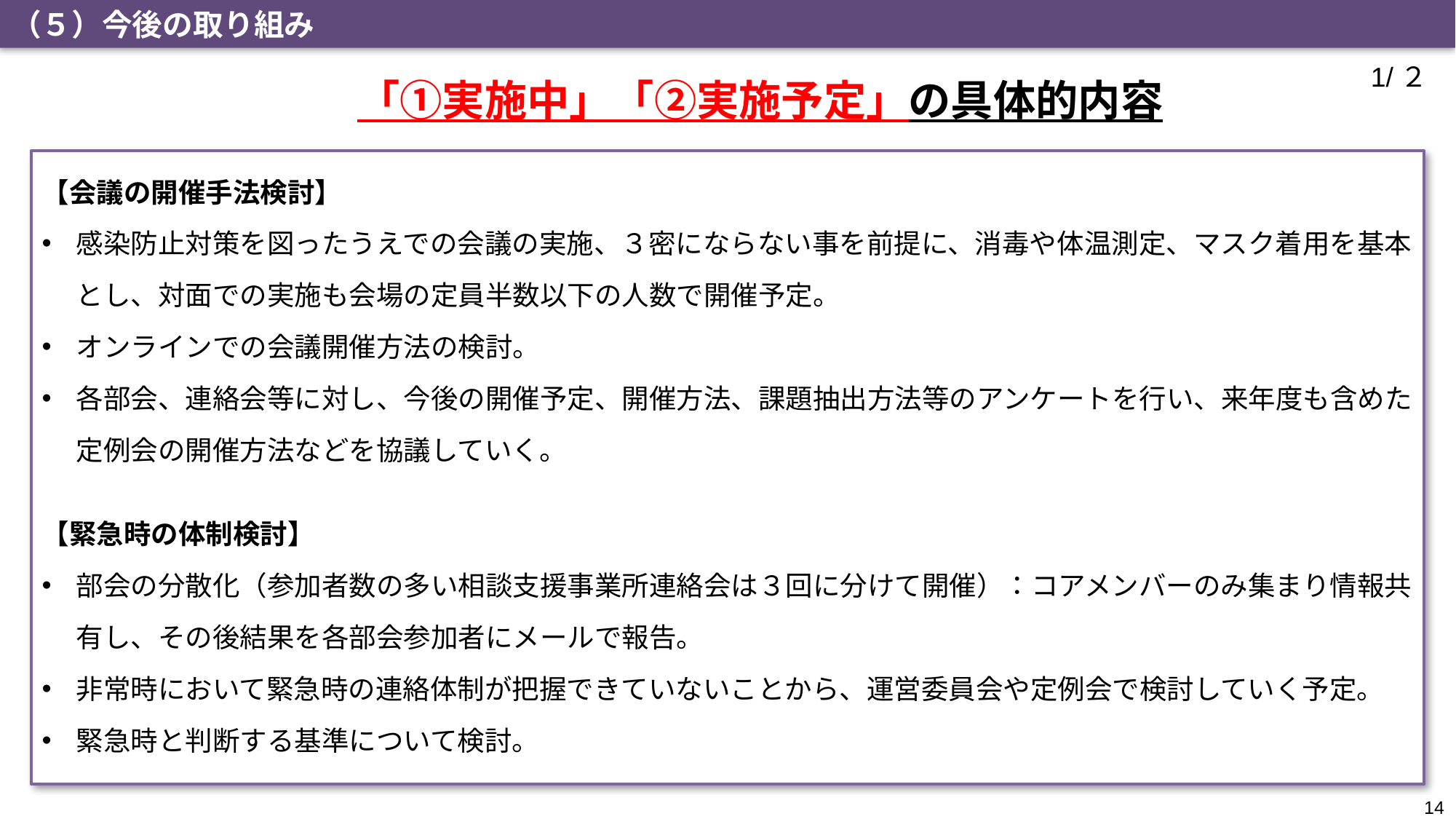

（５）今後の取り組み
「①実施中」「②実施予定」の具体的内容
1/２

【会議の開催手法検討】
感染防止対策を図ったうえでの会議の実施、３密にならない事を前提に、消毒や体温測定、マスク着用を基本とし、対面での実施も会場の定員半数以下の人数で開催予定。
オンラインでの会議開催方法の検討。
各部会、連絡会等に対し、今後の開催予定、開催方法、課題抽出方法等のアンケートを行い、来年度も含めた定例会の開催方法などを協議していく。

【緊急時の体制検討】
部会の分散化（参加者数の多い相談支援事業所連絡会は３回に分けて開催）：コアメンバーのみ集まり情報共有し、その後結果を各部会参加者にメールで報告。
非常時において緊急時の連絡体制が把握できていないことから、運営委員会や定例会で検討していく予定。
緊急時と判断する基準について検討。
14